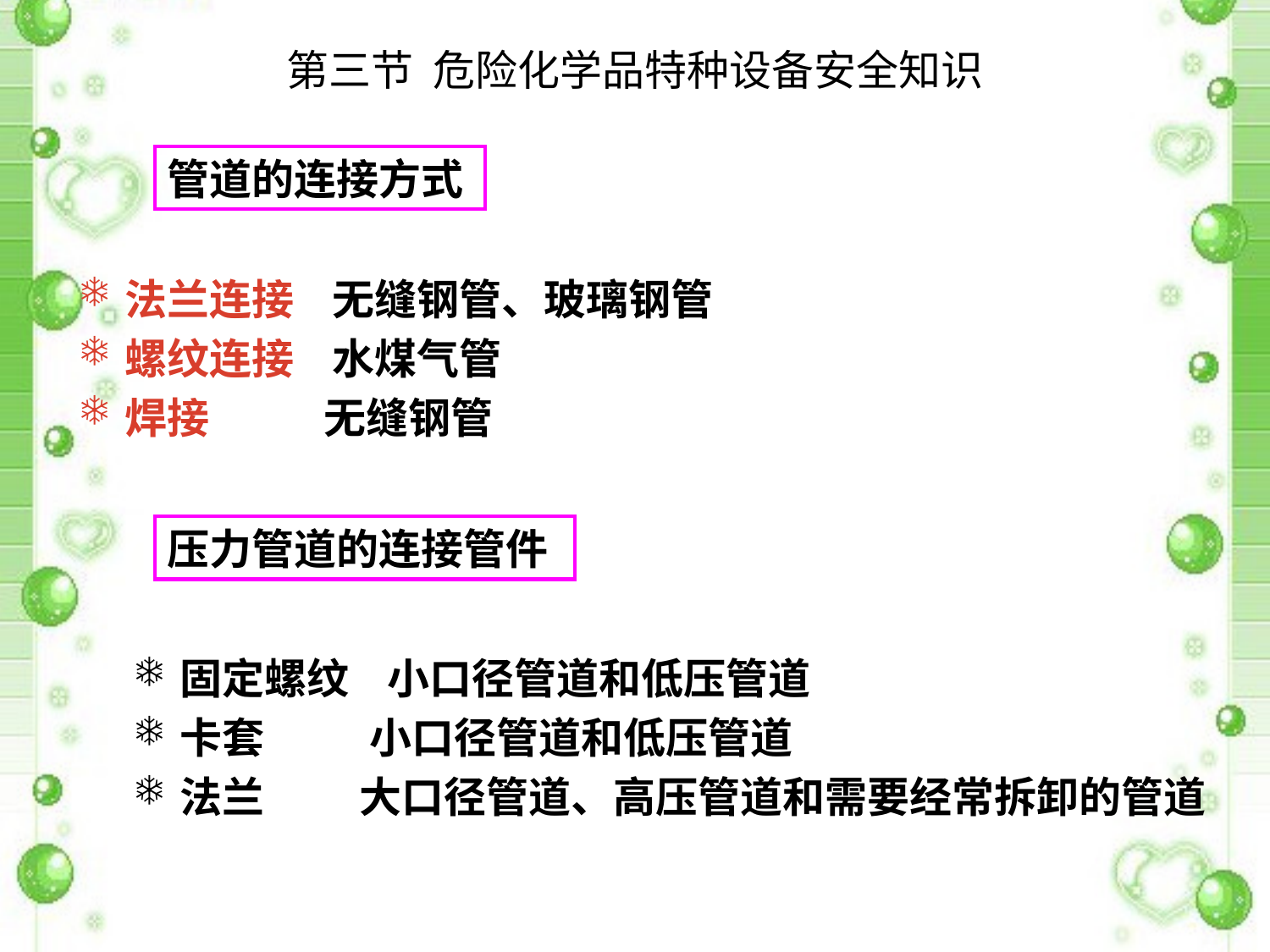

# 第三节  危险化学品特种设备安全知识
管道的连接方式
法兰连接    无缝钢管、玻璃钢管
螺纹连接    水煤气管
焊接            无缝钢管
压力管道的连接管件
固定螺纹    小口径管道和低压管道
卡套           小口径管道和低压管道
法兰          大口径管道、高压管道和需要经常拆卸的管道